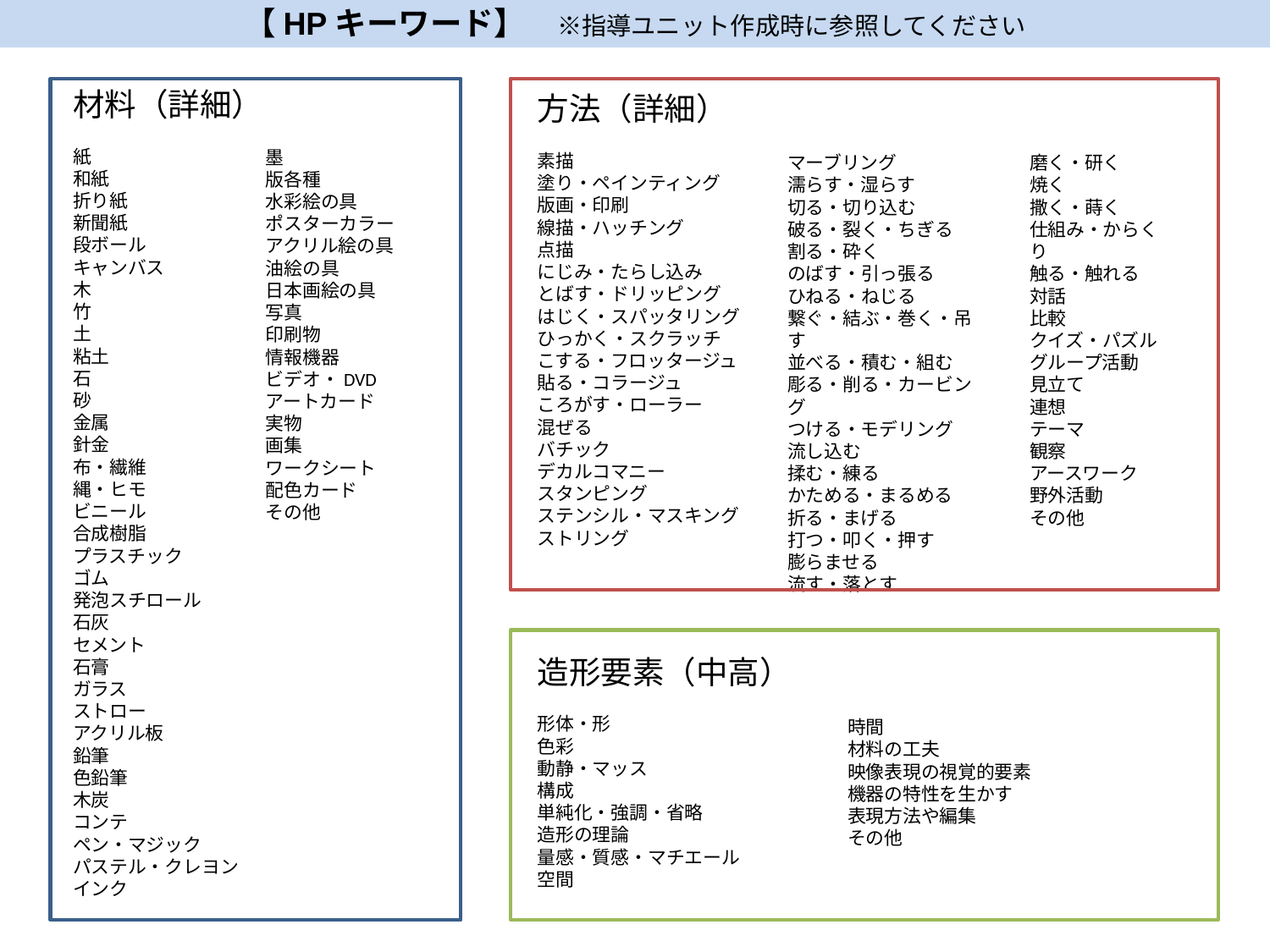

【HPキーワード】　※指導ユニット作成時に参照してください

材料（詳細）

紙
和紙
折り紙
新聞紙
段ボール
キャンバス
木
竹
土
粘土
石
砂
金属
針金
布・繊維
縄・ヒモ
ビニール
合成樹脂
プラスチック
ゴム
発泡スチロール
石灰
セメント
石膏
ガラス
ストロー
アクリル板
鉛筆
色鉛筆
木炭
コンテ
ペン・マジック
パステル・クレヨン
インク

方法（詳細）

素描
塗り・ペインティング
版画・印刷
線描・ハッチング
点描
にじみ・たらし込み
とばす・ドリッピング
はじく・スパッタリング
ひっかく・スクラッチ
こする・フロッタージュ
貼る・コラージュ
ころがす・ローラー
混ぜる
バチック
デカルコマニー
スタンピング
ステンシル・マスキング
ストリング

マーブリング
濡らす・湿らす
切る・切り込む
破る・裂く・ちぎる
割る・砕く
のばす・引っ張る
ひねる・ねじる
繋ぐ・結ぶ・巻く・吊す
並べる・積む・組む
彫る・削る・カービング
つける・モデリング
流し込む
揉む・練る
かためる・まるめる
折る・まげる
打つ・叩く・押す
膨らませる
流す・落とす
墨
版各種
水彩絵の具
ポスターカラー
アクリル絵の具
油絵の具
日本画絵の具
写真
印刷物
情報機器
ビデオ・DVD
アートカード
実物
画集
ワークシート
配色カード
その他
磨く・研く
焼く
撒く・蒔く
仕組み・からくり
触る・触れる
対話
比較
クイズ・パズル
グループ活動
見立て
連想
テーマ
観察
アースワーク
野外活動
その他

造形要素（中高）

形体・形
色彩
動静・マッス
構成
単純化・強調・省略
造形の理論
量感・質感・マチエール
空間
時間
材料の工夫
映像表現の視覚的要素
機器の特性を生かす
表現方法や編集
その他